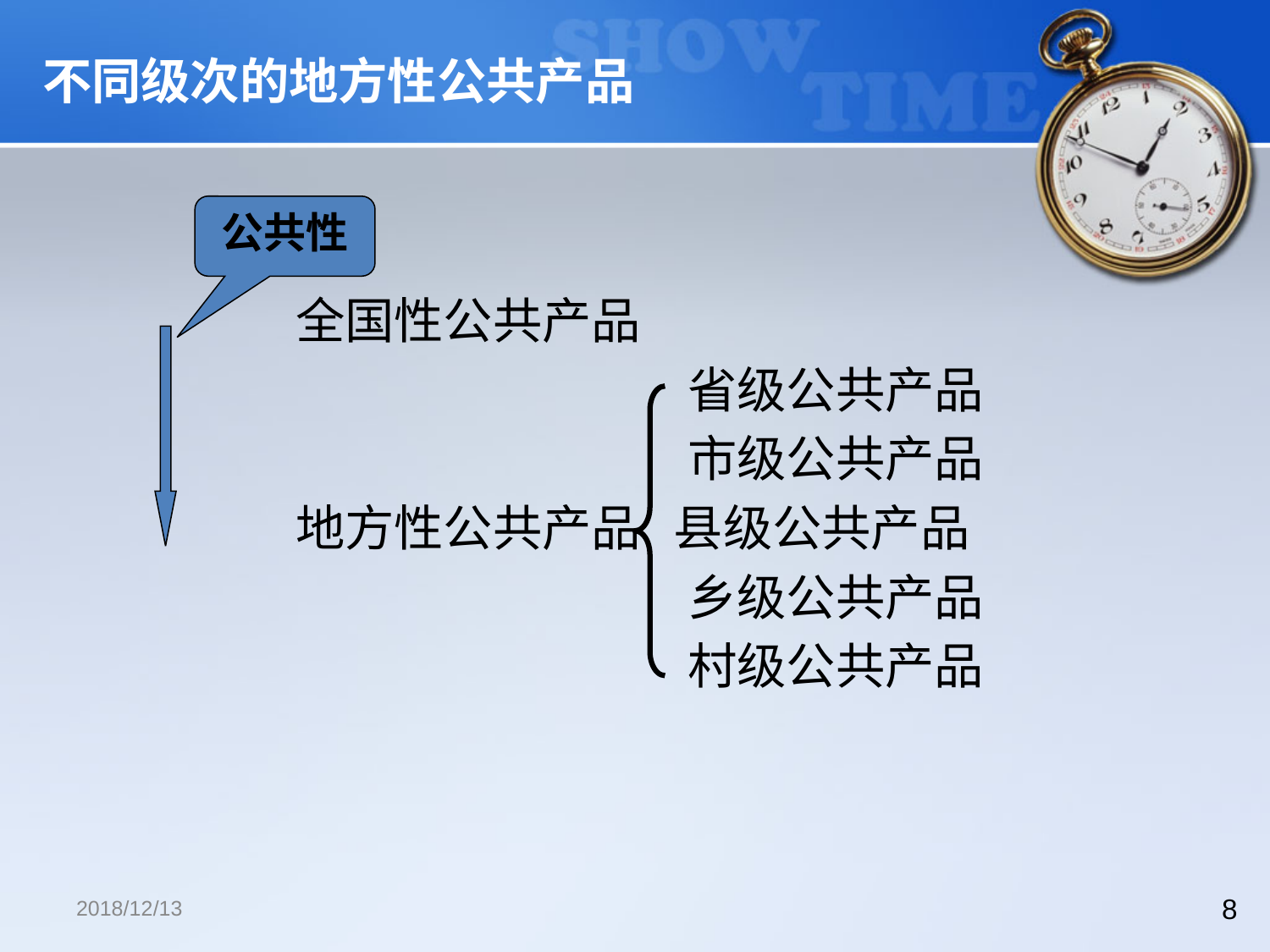

# 不同级次的地方性公共产品
公共性

		   全国性公共产品
					    省级公共产品
					    市级公共产品
		   地方性公共产品   县级公共产品
					    乡级公共产品
					    村级公共产品

2018/12/13
8